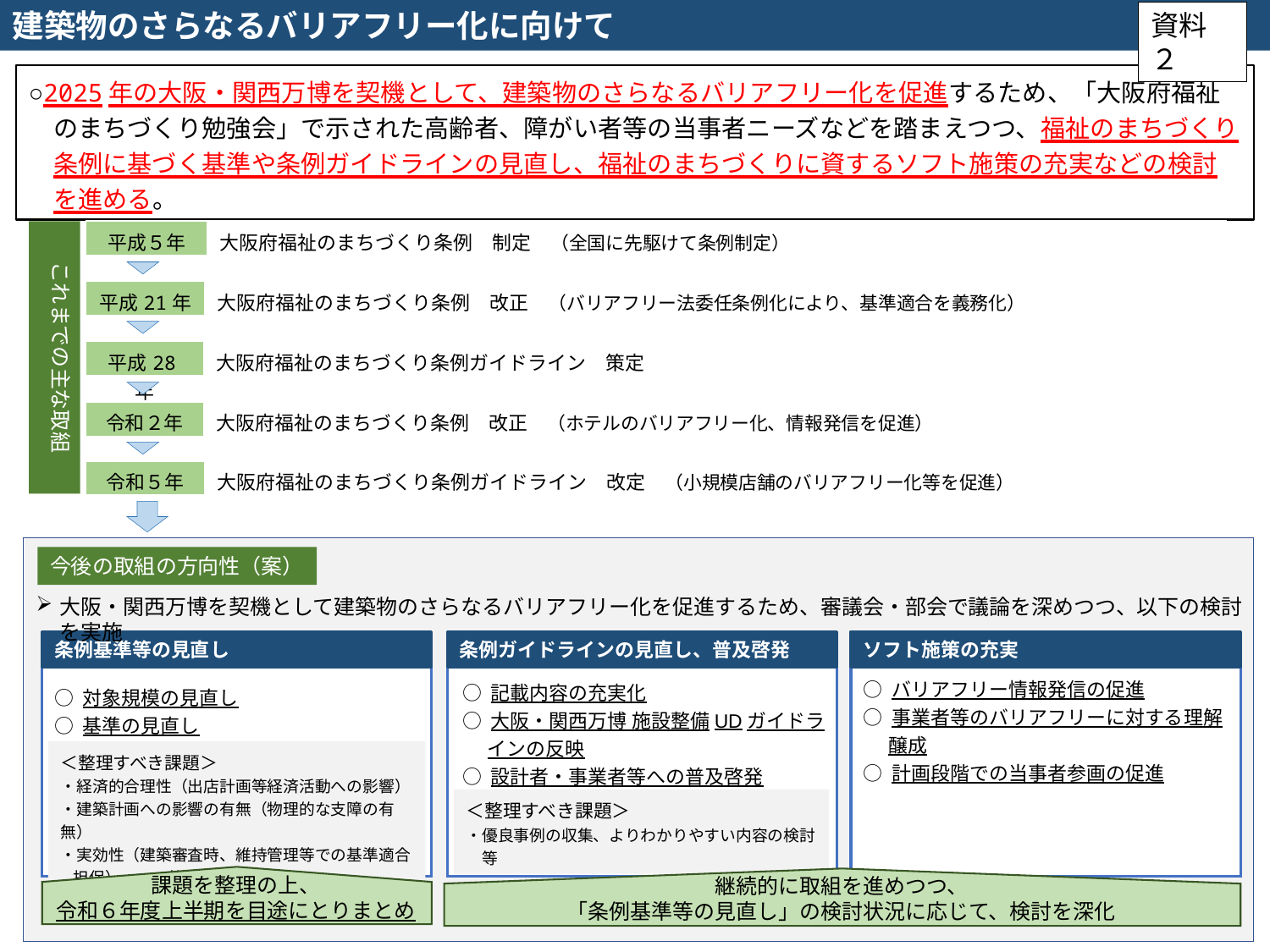

建築物のさらなるバリアフリー化に向けて
資料２
○2025年の大阪・関西万博を契機として、建築物のさらなるバリアフリー化を促進するため、「大阪府福祉のまちづくり勉強会」で示された高齢者、障がい者等の当事者ニーズなどを踏まえつつ、福祉のまちづくり条例に基づく基準や条例ガイドラインの見直し、福祉のまちづくりに資するソフト施策の充実などの検討を進める。
| 平成５年 | 大阪府福祉のまちづくり条例　制定　（全国に先駆けて条例制定） |
| --- | --- |
これまでの主な取組

| 平成21年 | 大阪府福祉のまちづくり条例　改正　（バリアフリー法委任条例化により、基準適合を義務化） |
| --- | --- |

| 平成28年 | 大阪府福祉のまちづくり条例ガイドライン　策定 |
| --- | --- |

| 令和２年 | 大阪府福祉のまちづくり条例　改正　（ホテルのバリアフリー化、情報発信を促進） |
| --- | --- |

| 令和５年 | 大阪府福祉のまちづくり条例ガイドライン　改定　（小規模店舗のバリアフリー化等を促進） |
| --- | --- |

今後の取組の方向性（案）
大阪・関西万博を契機として建築物のさらなるバリアフリー化を促進するため、審議会・部会で議論を深めつつ、以下の検討を実施
条例基準等の見直し
条例ガイドラインの見直し、普及啓発
ソフト施策の充実

○ バリアフリー情報発信の促進
○ 事業者等のバリアフリーに対する理解醸成
○ 計画段階での当事者参画の促進
○ 記載内容の充実化
○ 大阪・関西万博 施設整備UDガイドラインの反映
○ 設計者・事業者等への普及啓発
○ 対象規模の見直し
○ 基準の見直し

＜整理すべき課題＞
・経済的合理性（出店計画等経済活動への影響）
・建築計画への影響の有無（物理的な支障の有無）
・実効性（建築審査時、維持管理等での基準適合担保）　　　等
＜整理すべき課題＞
・優良事例の収集、よりわかりやすい内容の検討　等
課題を整理の上、
令和６年度上半期を目途にとりまとめ
継続的に取組を進めつつ、
「条例基準等の見直し」の検討状況に応じて、検討を深化